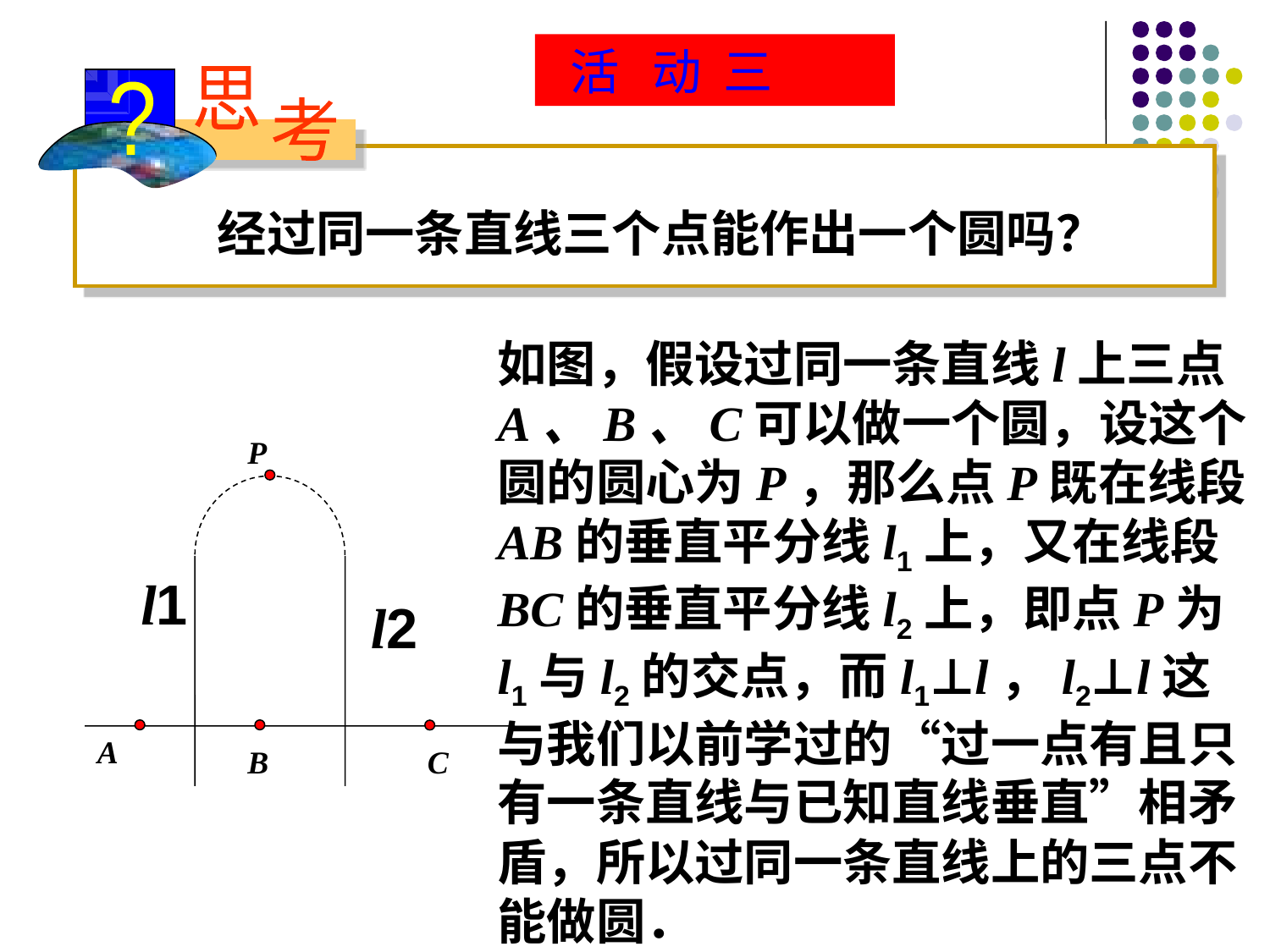

活   动  三
思

?
考

经过同一条直线三个点能作出一个圆吗？
如图，假设过同一条直线l上三点A、B、C可以做一个圆，设这个圆的圆心为P，那么点P既在线段AB的垂直平分线l1上，又在线段BC的垂直平分线l2上，即点P为l1与l2的交点，而l1⊥l，l2⊥l这与我们以前学过的“过一点有且只有一条直线与已知直线垂直”相矛盾，所以过同一条直线上的三点不能做圆．
学科网
P

l1
l2

A
B
C